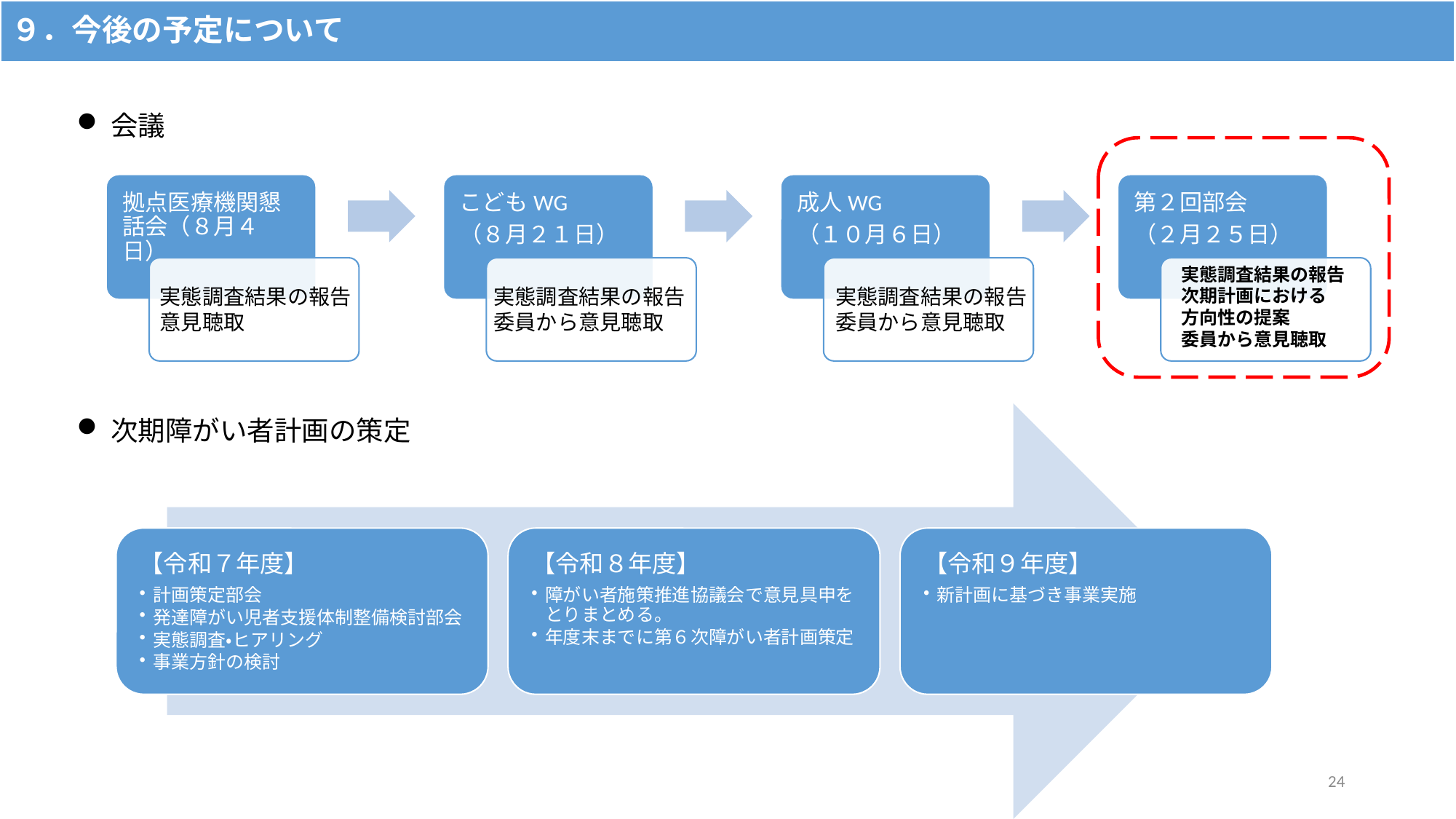

９．今後の予定について
拠点医療機関懇話会（８月４日）

こどもWG
（８月２１日）

成人WG
（１０月６日）

第２回部会
（２月２５日）
会議

実態調査結果の報告
次期計画における
方向性の提案
委員から意見聴取
実態調査結果の報告
意見聴取
実態調査結果の報告
委員から意見聴取
実態調査結果の報告
委員から意見聴取
【令和７年度】
計画策定部会
発達障がい児者支援体制整備検討部会
実態調査・ヒアリング
事業方針の検討
【令和８年度】
障がい者施策推進協議会で意見具申をとりまとめる。
年度末までに第６次障がい者計画策定
【令和９年度】
新計画に基づき事業実施
次期障がい者計画の策定
24